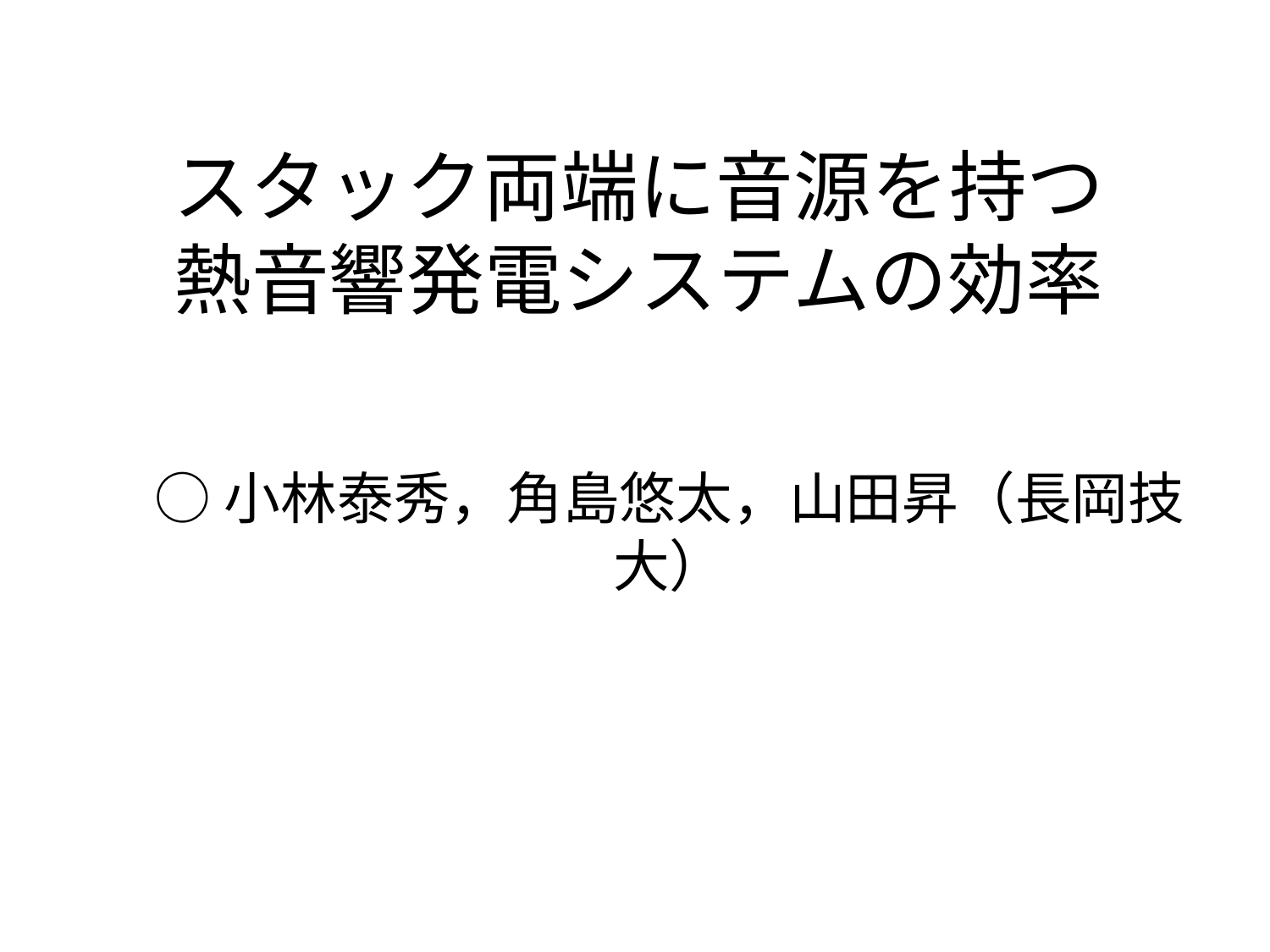

# スタック両端に音源を持つ 熱音響発電システムの効率
○小林泰秀，角島悠太，山田昇（長岡技大）